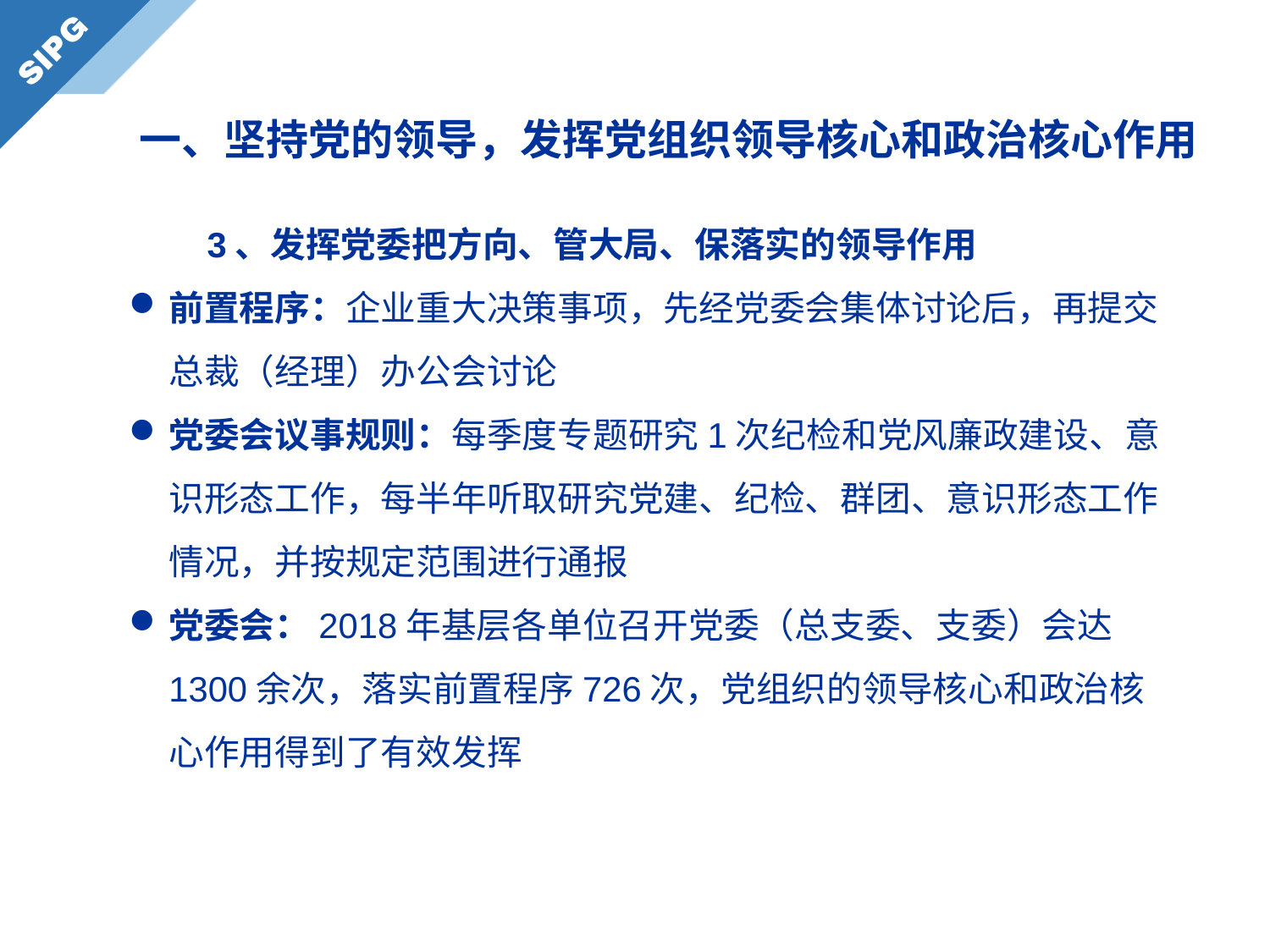

SIPG
一、坚持党的领导，发挥党组织领导核心和政治核心作用
        3、发挥党委把方向、管大局、保落实的领导作用
前置程序：企业重大决策事项，先经党委会集体讨论后，再提交总裁（经理）办公会讨论
党委会议事规则：每季度专题研究1次纪检和党风廉政建设、意识形态工作，每半年听取研究党建、纪检、群团、意识形态工作情况，并按规定范围进行通报
党委会：2018年基层各单位召开党委（总支委、支委）会达1300余次，落实前置程序726次，党组织的领导核心和政治核心作用得到了有效发挥